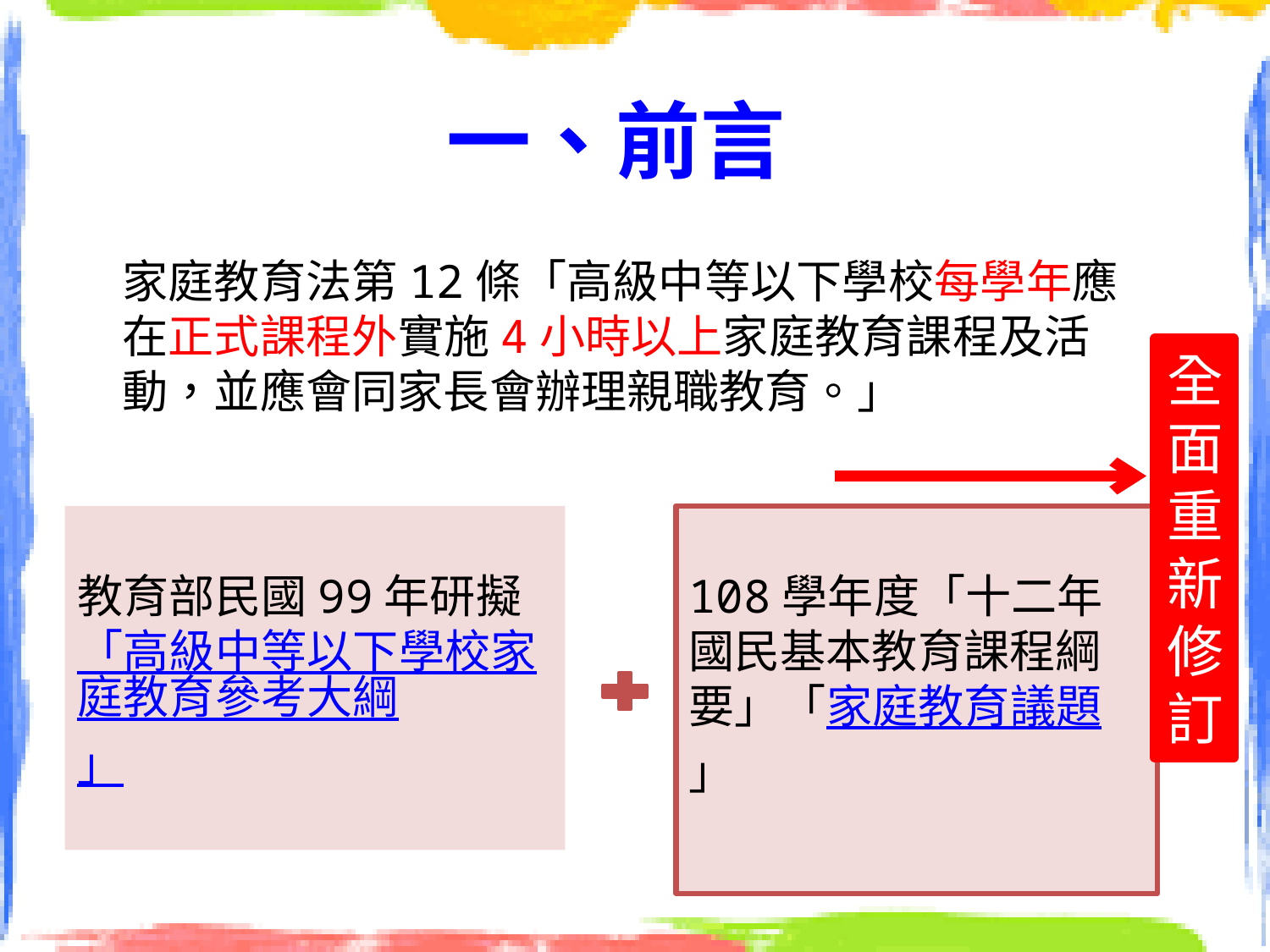

一、前言
家庭教育法第12條「高級中等以下學校每學年應在正式課程外實施4小時以上家庭教育課程及活動，並應會同家長會辦理親職教育。」
全面重新修訂

教育部民國99年研擬「高級中等以下學校家庭教育參考大綱」

108學年度「十二年國民基本教育課程綱要」「家庭教育議題」